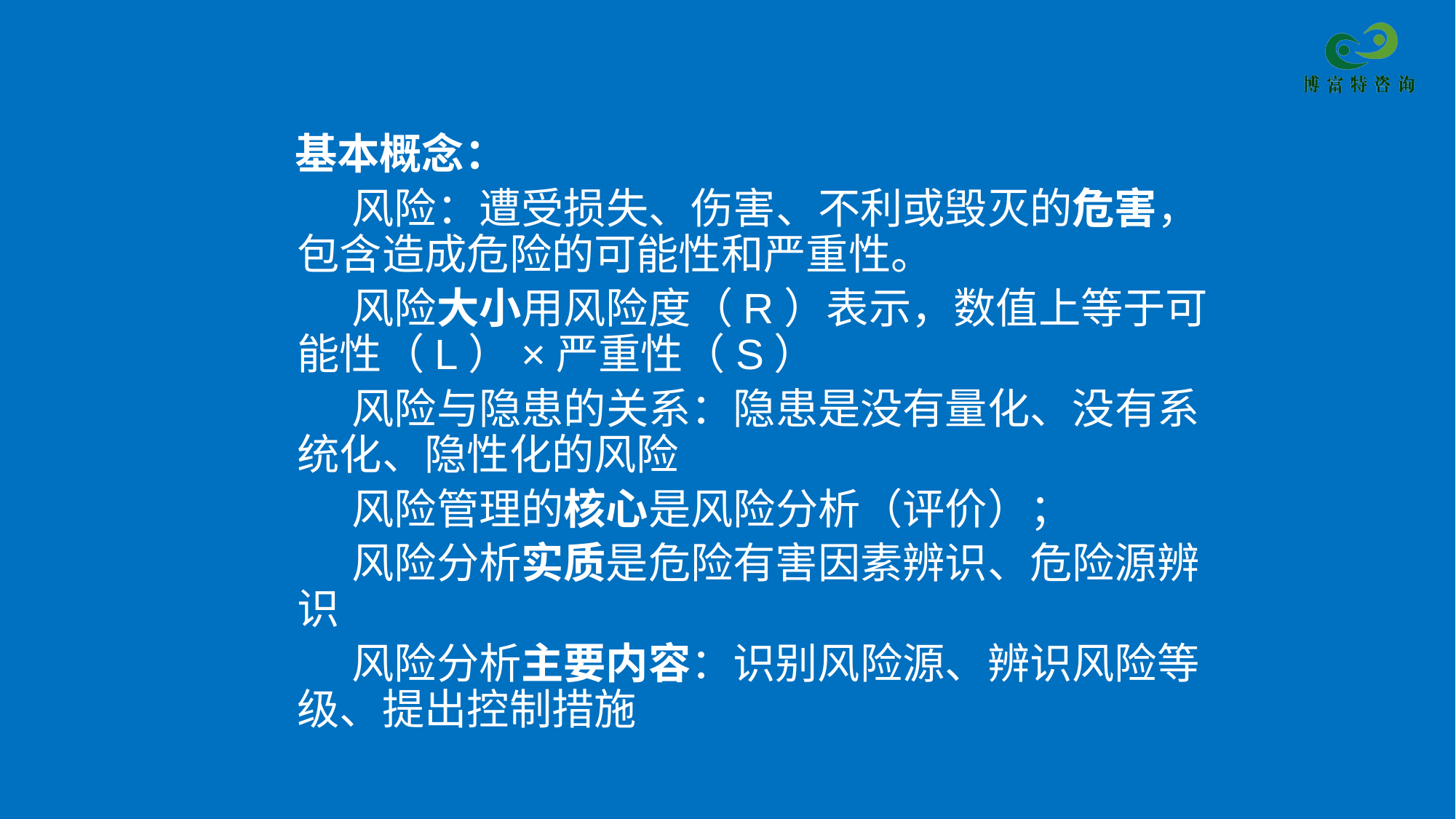

基本概念：
         风险：遭受损失、伤害、不利或毁灭的危害，包含造成危险的可能性和严重性。
         风险大小用风险度（R）表示，数值上等于可能性（L）×严重性（S）
         风险与隐患的关系：隐患是没有量化、没有系统化、隐性化的风险
         风险管理的核心是风险分析（评价）；
         风险分析实质是危险有害因素辨识、危险源辨识
         风险分析主要内容：识别风险源、辨识风险等级、提出控制措施
7